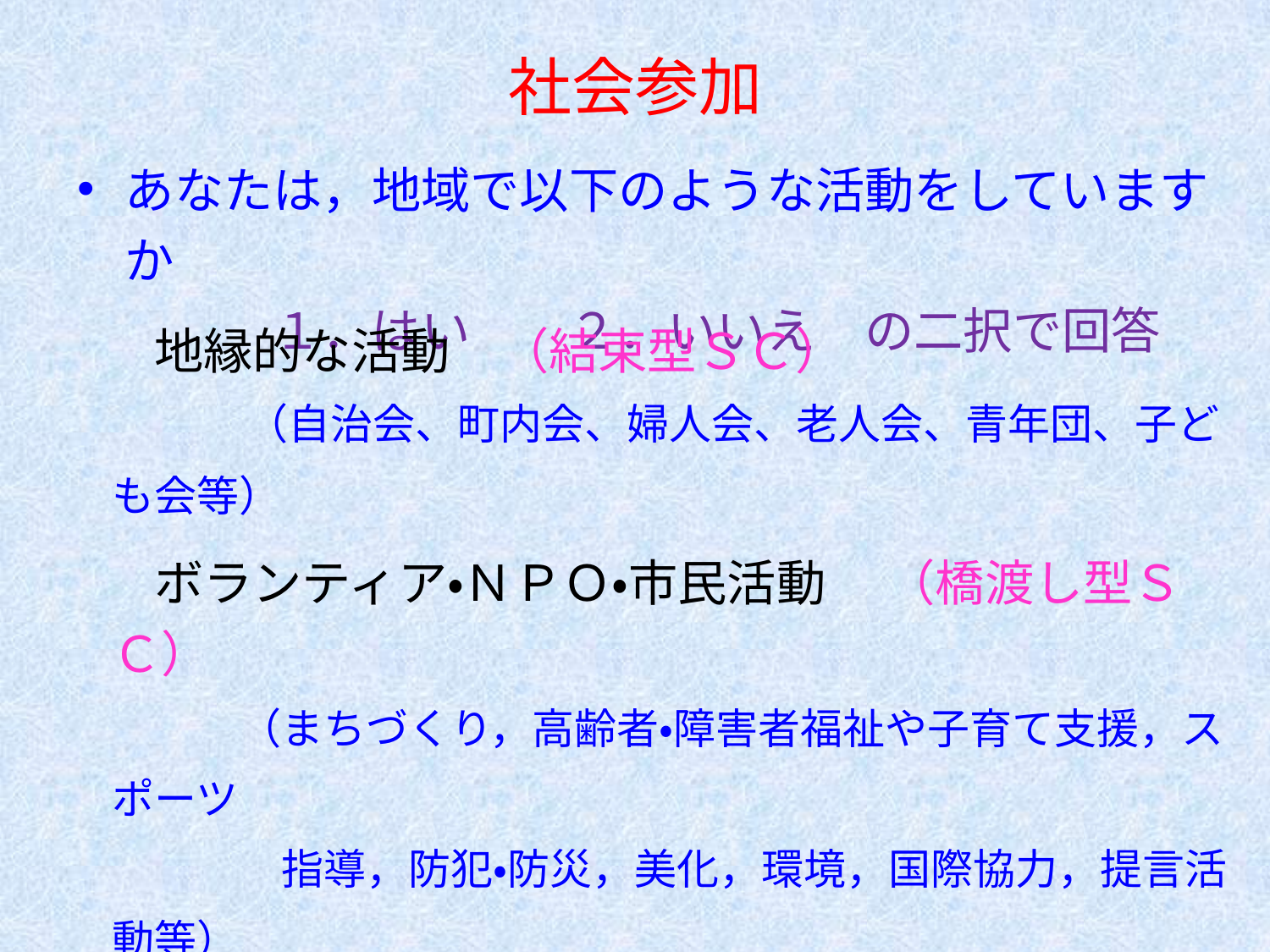

# 社会参加
あなたは，地域で以下のような活動をしていますか
　　　１．はい　　２．いいえ　の二択で回答
　地縁的な活動　（結束型ＳＣ）
　　　（自治会、町内会、婦人会、老人会、青年団、子ども会等）
　ボランティア・ＮＰＯ・市民活動 　（橋渡し型ＳＣ）
　　　（まちづくり，高齢者・障害者福祉や子育て支援，スポーツ
　　　　指導，防犯・防災，美化，環境，国際協力，提言活動等）
　スポーツ・趣味・娯楽活動　（橋渡し型ＳＣ）
　　　（各種スポーツ，芸術文化活動，生涯学習など）